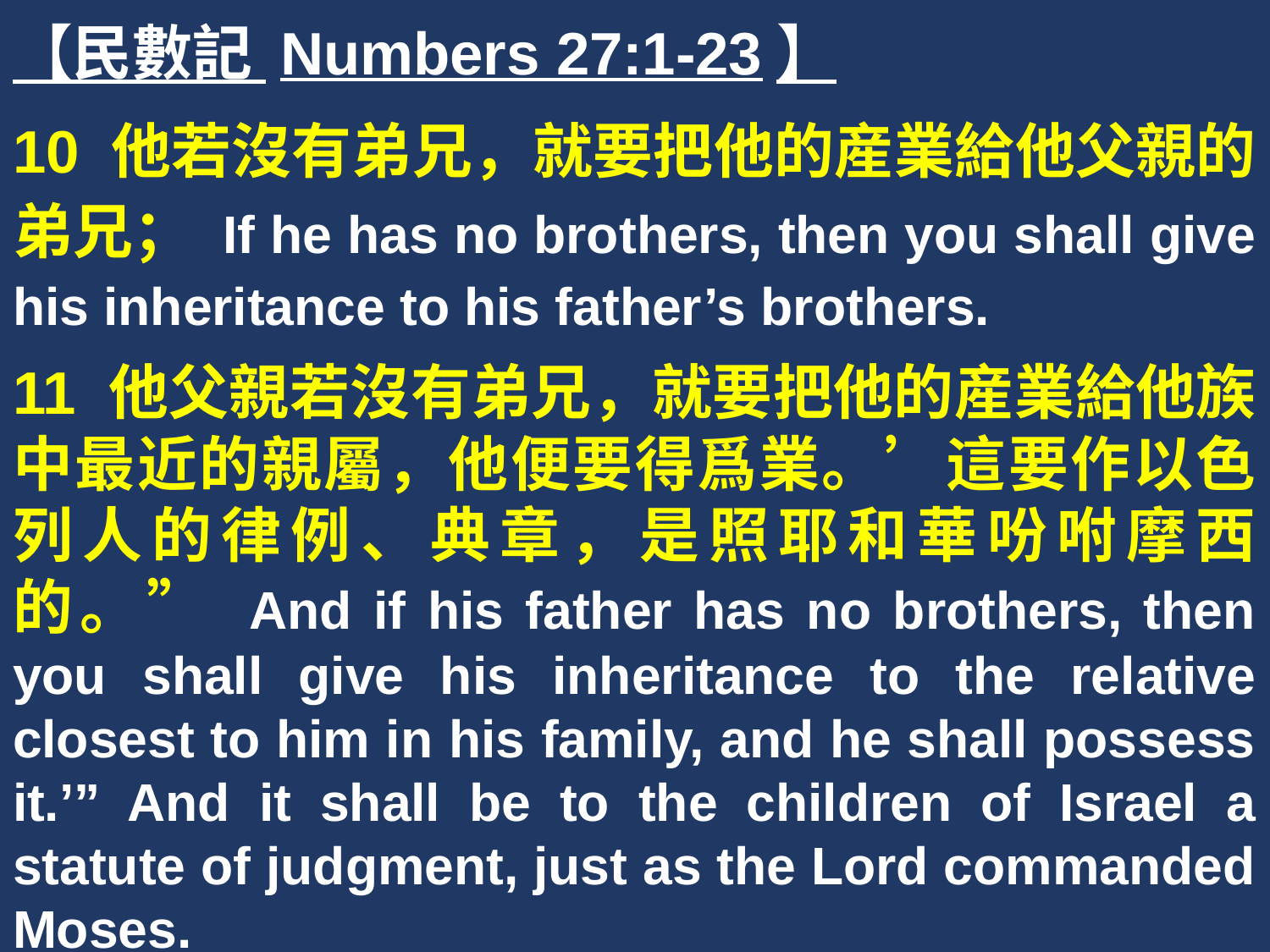

【民數記 Numbers 27:1-23】
10 他若沒有弟兄，就要把他的産業給他父親的弟兄； If he has no brothers, then you shall give his inheritance to his father’s brothers.
11 他父親若沒有弟兄，就要把他的産業給他族中最近的親屬，他便要得爲業。’這要作以色列人的律例、典章，是照耶和華吩咐摩西的。” And if his father has no brothers, then you shall give his inheritance to the relative closest to him in his family, and he shall possess it.’” And it shall be to the children of Israel a statute of judgment, just as the Lord commanded Moses.